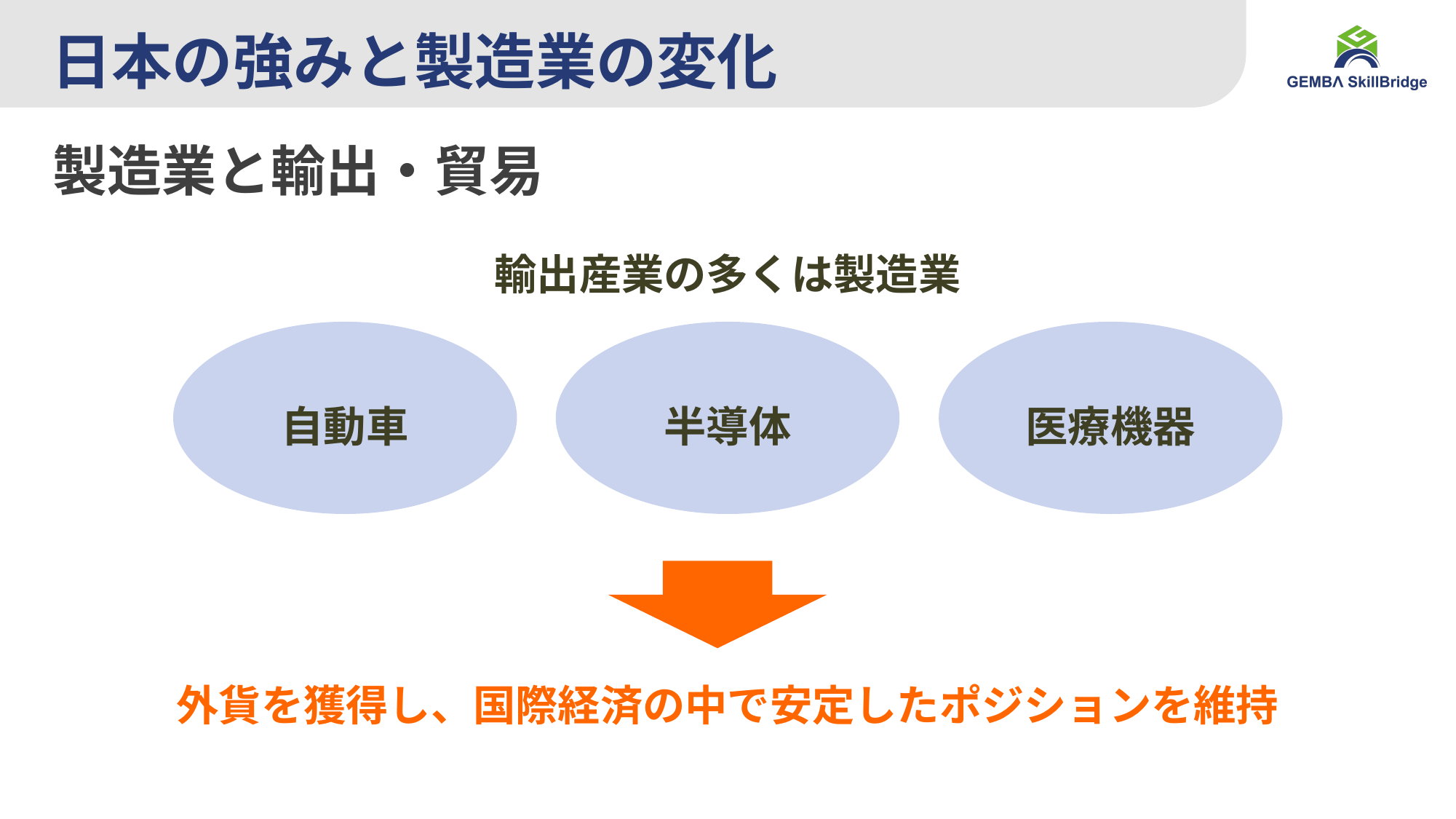

# 日本の強みと製造業の変化
製造業と輸出・貿易
輸出産業の多くは製造業

医療機器
自動車
半導体

外貨を獲得し、国際経済の中で安定したポジションを維持